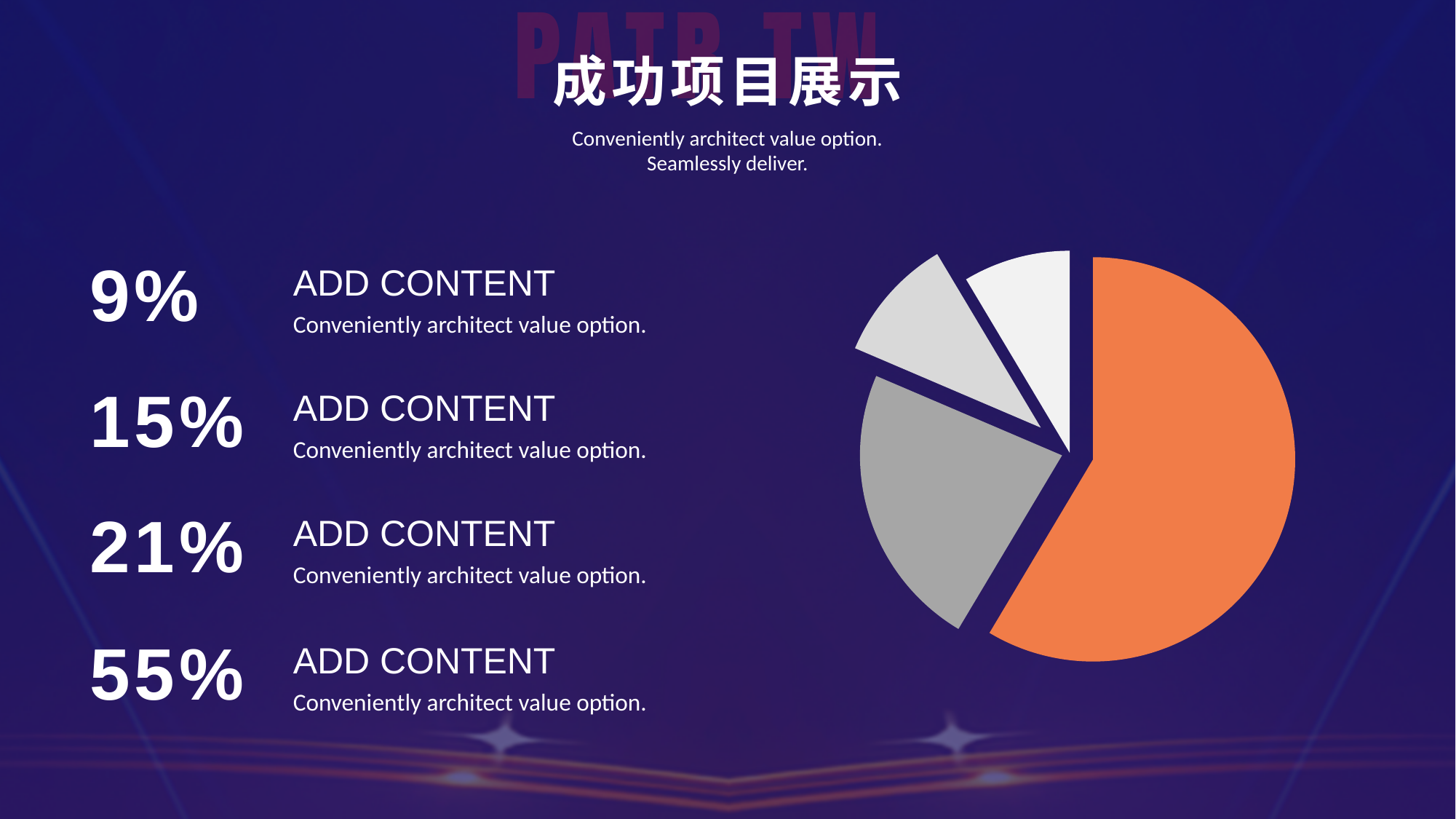

PATR TWO
成功项目展示
Conveniently architect value option. Seamlessly deliver.

### Chart

| Category | 销售额 |
|---|---|
| 第一季度 | 8.2 |
| 第二季度 | 3.2 |
| 第三季度 | 1.4 |
| 第四季度 | 1.2 |
9%
ADD CONTENT
Conveniently architect value option.
15%
ADD CONTENT
Conveniently architect value option.
21%
ADD CONTENT
Conveniently architect value option.
55%
ADD CONTENT
Conveniently architect value option.